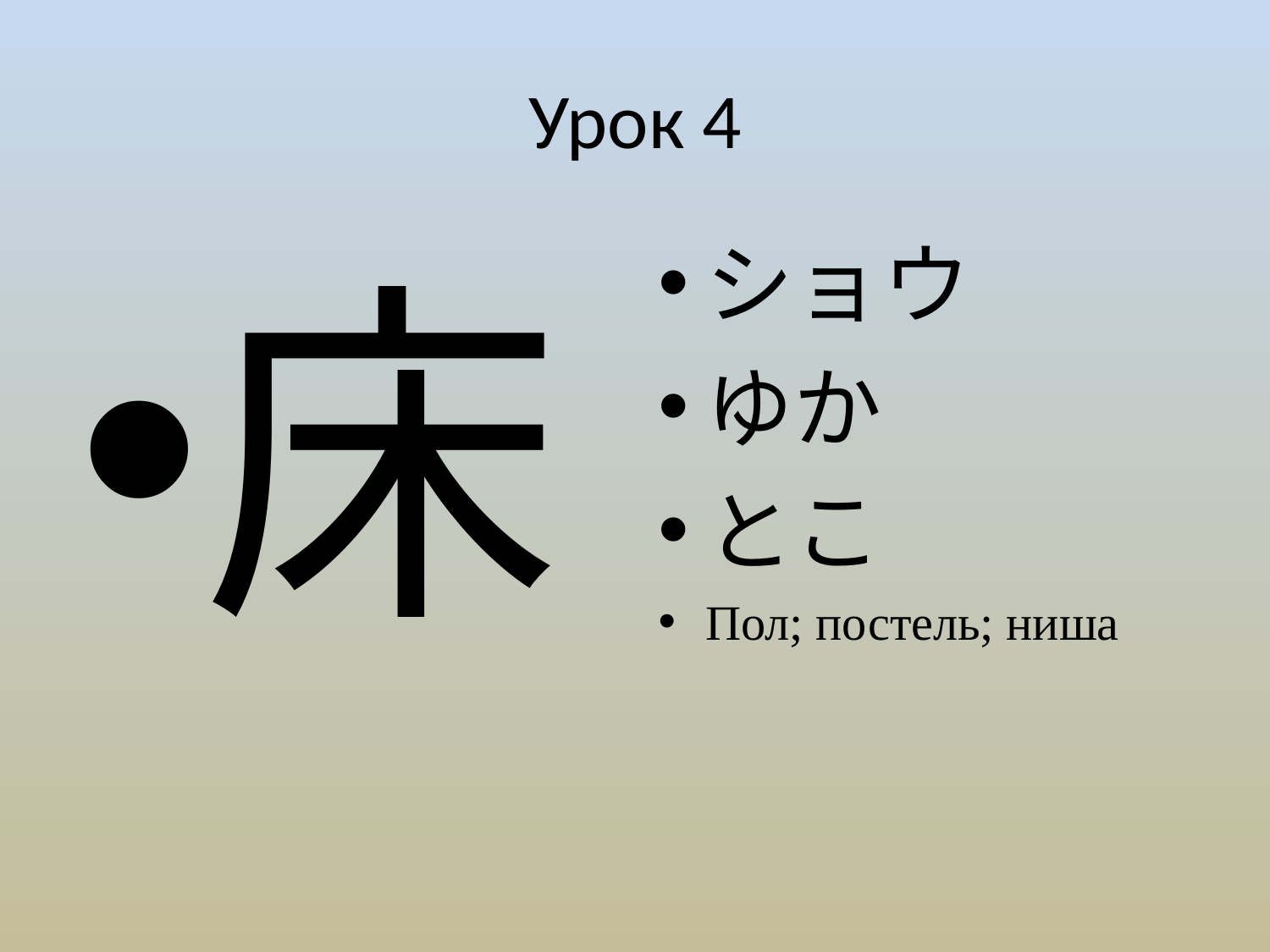

# Урок 4
床

ショウ
ゆか
とこ
Пол; постель; ниша